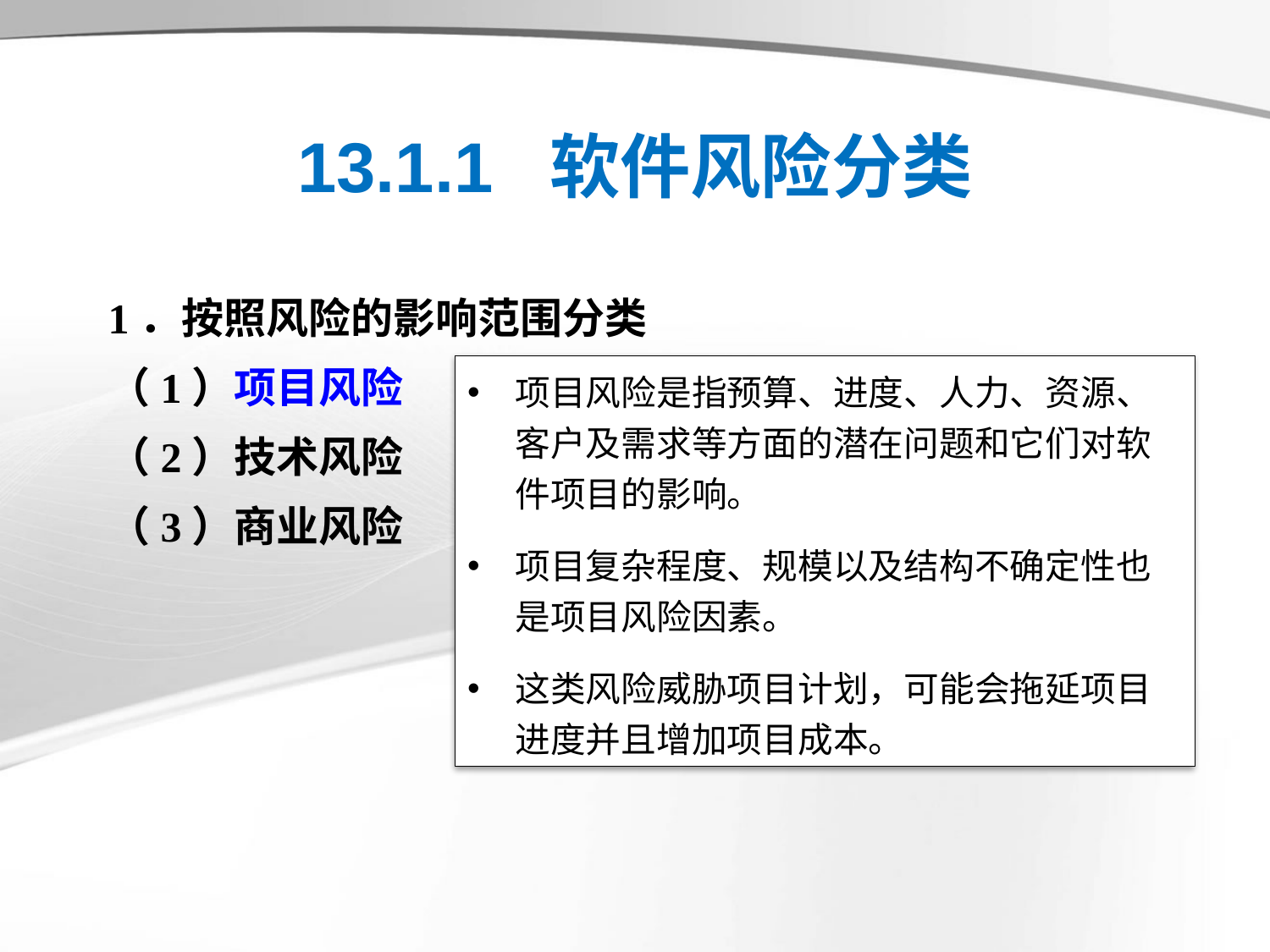

# 13.1.1  软件风险分类
1．按照风险的影响范围分类
（1）项目风险
（2）技术风险
（3）商业风险

项目风险是指预算、进度、人力、资源、客户及需求等方面的潜在问题和它们对软件项目的影响。
项目复杂程度、规模以及结构不确定性也是项目风险因素。
这类风险威胁项目计划，可能会拖延项目进度并且增加项目成本。